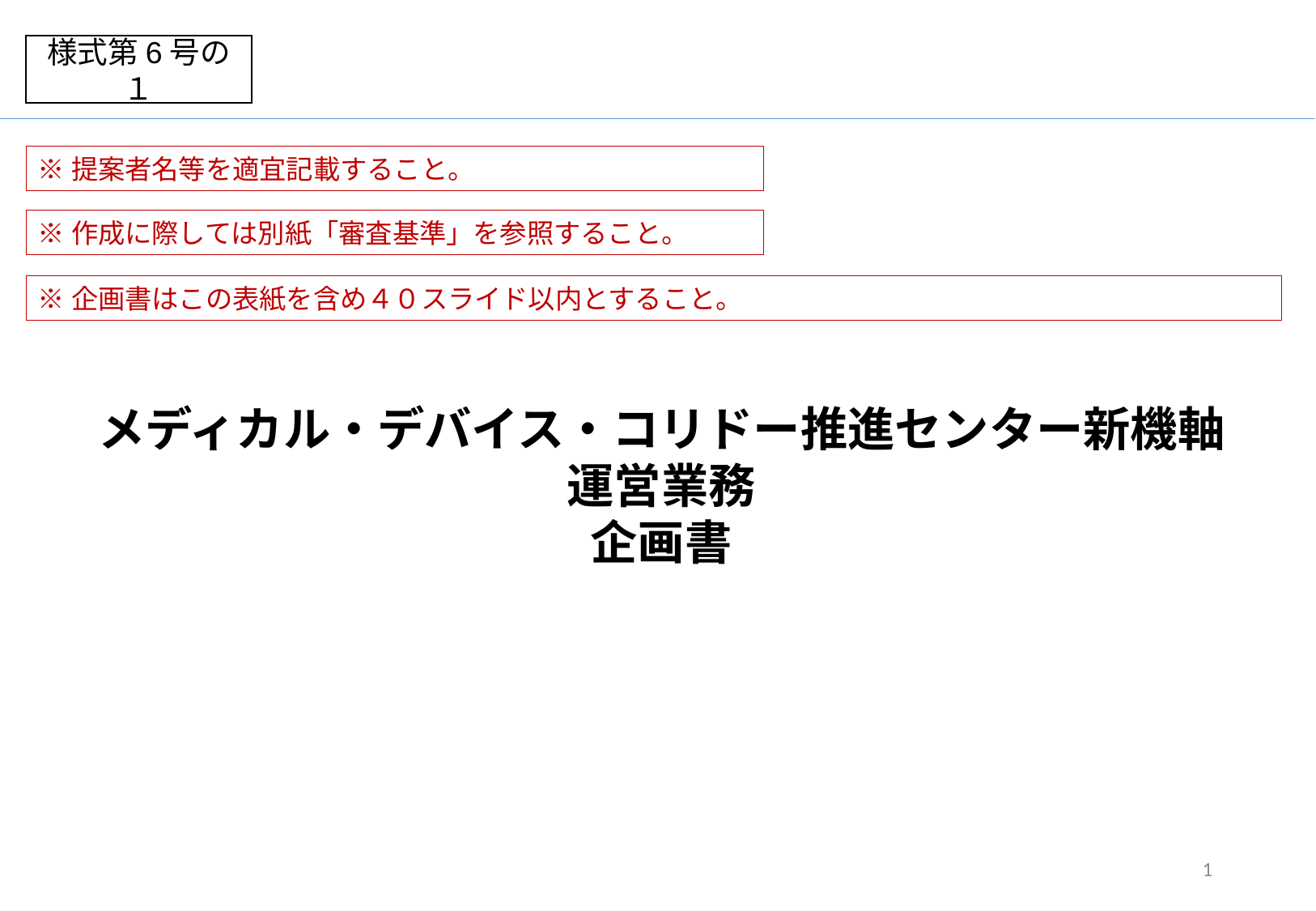

様式第6号の１
※提案者名等を適宜記載すること。
※作成に際しては別紙「審査基準」を参照すること。
※企画書はこの表紙を含め４０スライド以内とすること。
メディカル・デバイス・コリドー推進センター新機軸運営業務
企画書
1